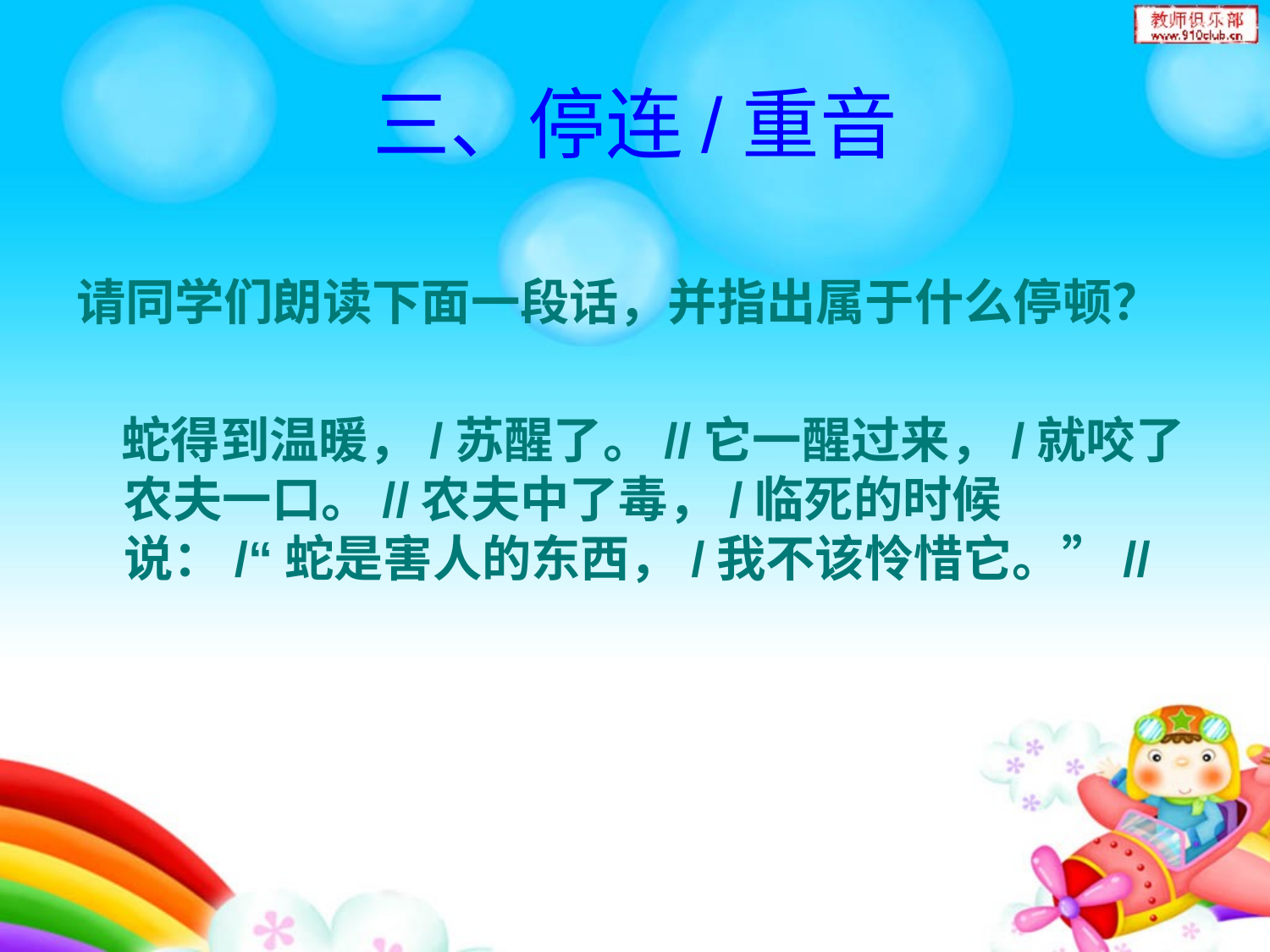

# 三、停连/重音
请同学们朗读下面一段话，并指出属于什么停顿？

   蛇得到温暖，/苏醒了。//它一醒过来，/就咬了农夫一口。//农夫中了毒，/临死的时候说：/“蛇是害人的东西，/我不该怜惜它。”//